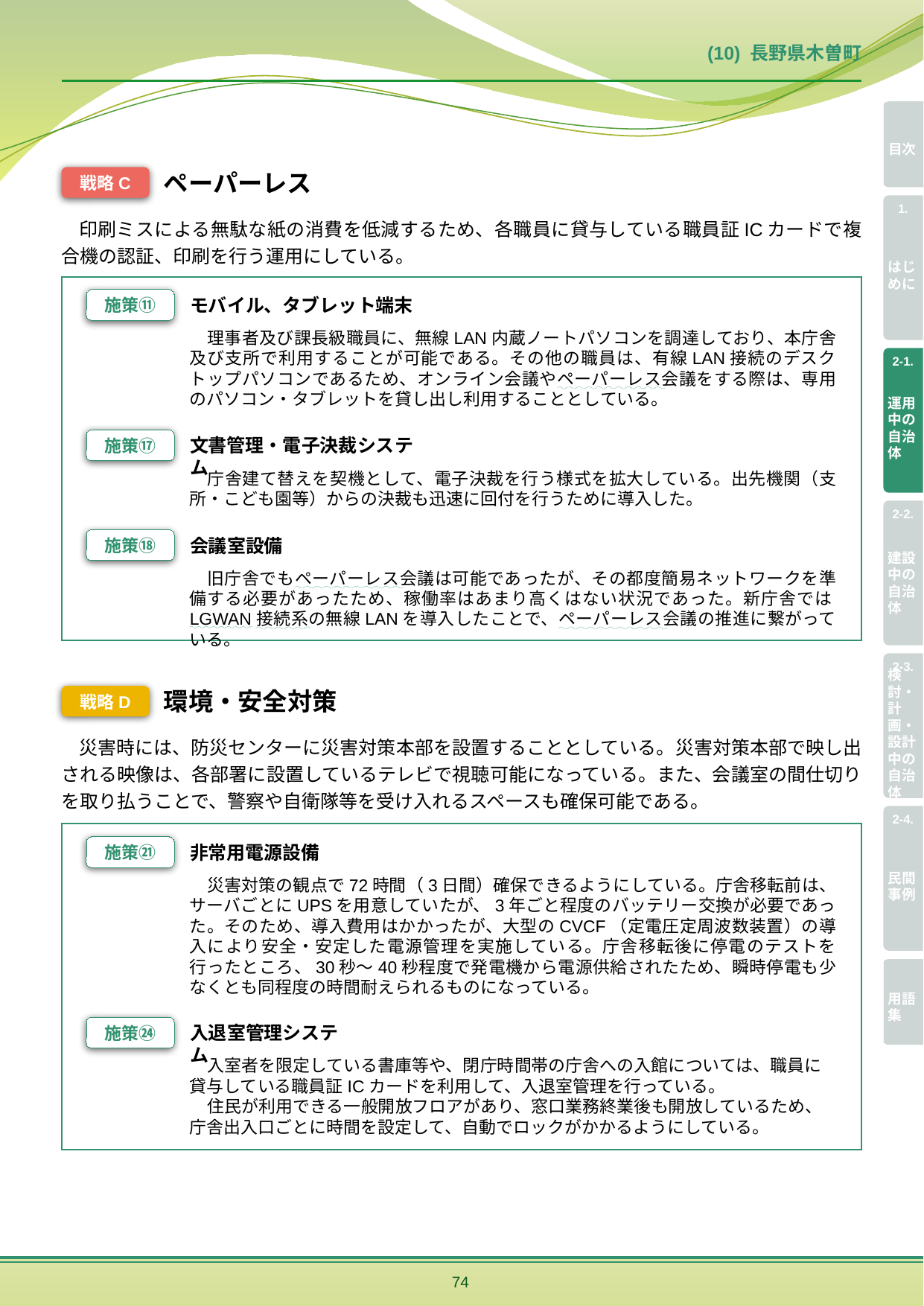

(10) 長野県木曽町
戦略C
ペーパーレス
印刷ミスによる無駄な紙の消費を低減するため、各職員に貸与している職員証ICカードで複合機の認証、印刷を行う運用にしている。

施策⑪
モバイル、タブレット端末
理事者及び課長級職員に、無線LAN内蔵ノートパソコンを調達しており、本庁舎及び支所で利用することが可能である。その他の職員は、有線LAN接続のデスクトップパソコンであるため、オンライン会議やペーパーレス会議をする際は、専用のパソコン・タブレットを貸し出し利用することとしている。
施策⑰
文書管理・電子決裁システム
庁舎建て替えを契機として、電子決裁を行う様式を拡大している。出先機関（支所・こども園等）からの決裁も迅速に回付を行うために導入した。
施策⑱
会議室設備
旧庁舎でもペーパーレス会議は可能であったが、その都度簡易ネットワークを準備する必要があったため、稼働率はあまり高くはない状況であった。新庁舎ではLGWAN接続系の無線LANを導入したことで、ペーパーレス会議の推進に繋がっている。
戦略D
環境・安全対策
災害時には、防災センターに災害対策本部を設置することとしている。災害対策本部で映し出される映像は、各部署に設置しているテレビで視聴可能になっている。また、会議室の間仕切りを取り払うことで、警察や自衛隊等を受け入れるスペースも確保可能である。

施策㉑
非常用電源設備
災害対策の観点で72時間（3日間）確保できるようにしている。庁舎移転前は、サーバごとにUPSを用意していたが、3年ごと程度のバッテリー交換が必要であった。そのため、導入費用はかかったが、大型のCVCF（定電圧定周波数装置）の導入により安全・安定した電源管理を実施している。庁舎移転後に停電のテストを行ったところ、30秒～40秒程度で発電機から電源供給されたため、瞬時停電も少なくとも同程度の時間耐えられるものになっている。
施策㉔
入退室管理システム
入室者を限定している書庫等や、閉庁時間帯の庁舎への入館については、職員に貸与している職員証ICカードを利用して、入退室管理を行っている。
住民が利用できる一般開放フロアがあり、窓口業務終業後も開放しているため、庁舎出入口ごとに時間を設定して、自動でロックがかかるようにしている。
74